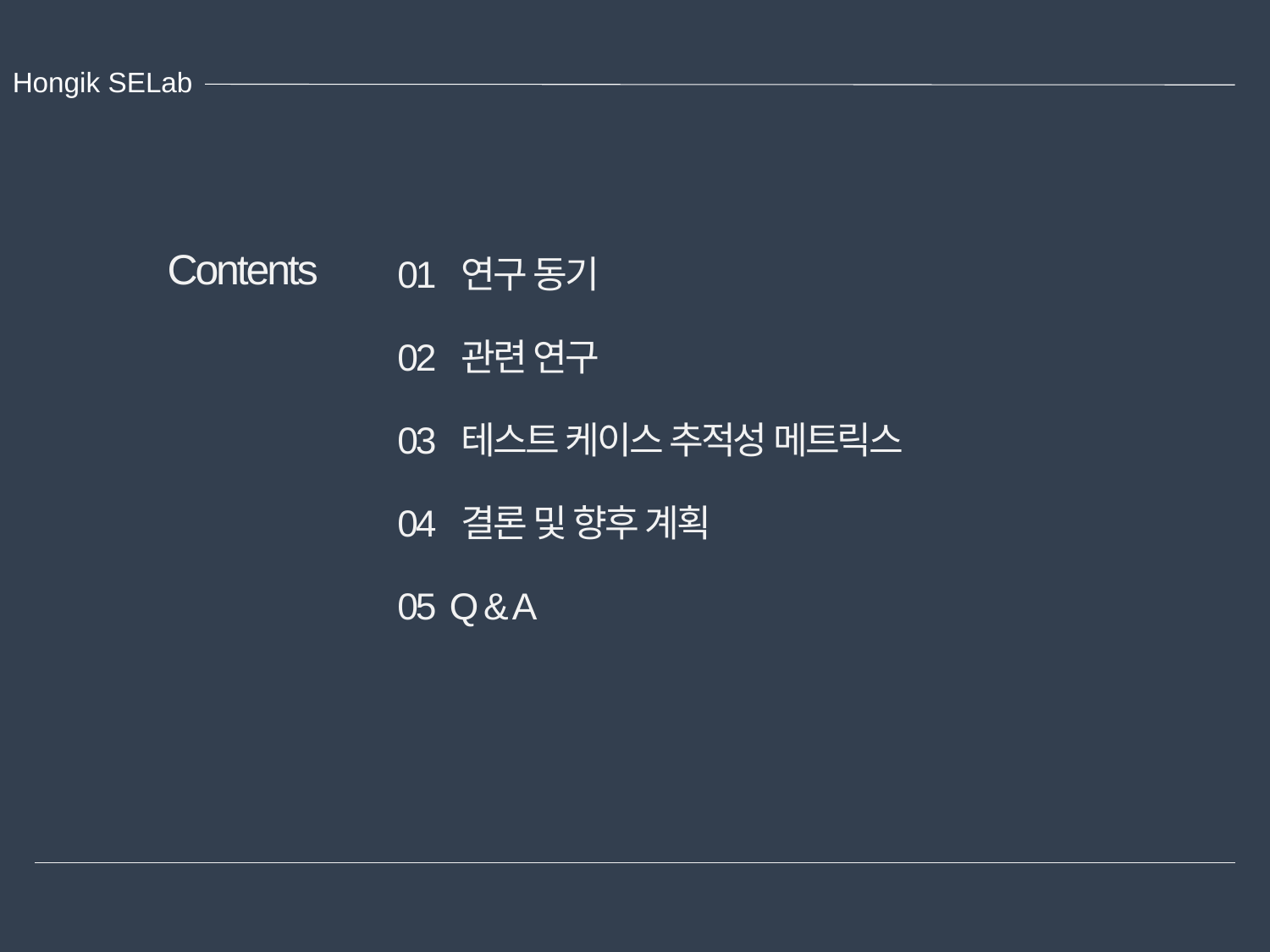

Hongik SELab
Contents
01  연구 동기
02  관련 연구
03  테스트 케이스 추적성 메트릭스
04  결론 및 향후 계획
05  Q & A